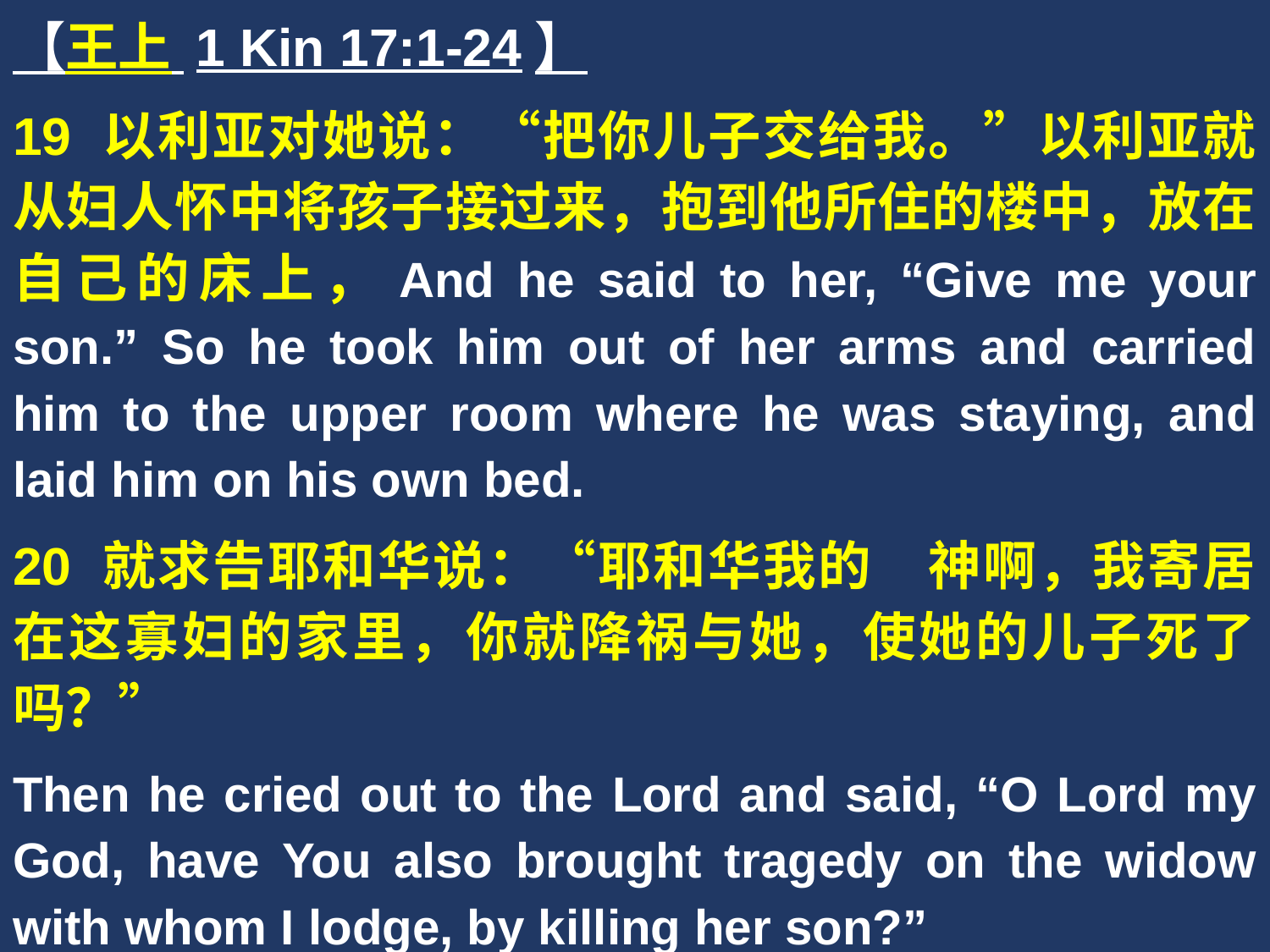

【王上 1 Kin 17:1-24】
19 以利亚对她说：“把你儿子交给我。”以利亚就从妇人怀中将孩子接过来，抱到他所住的楼中，放在自己的床上，And he said to her, “Give me your son.” So he took him out of her arms and carried him to the upper room where he was staying, and laid him on his own bed.
20 就求告耶和华说：“耶和华我的　神啊，我寄居在这寡妇的家里，你就降祸与她，使她的儿子死了吗？”
Then he cried out to the Lord and said, “O Lord my God, have You also brought tragedy on the widow with whom I lodge, by killing her son?”